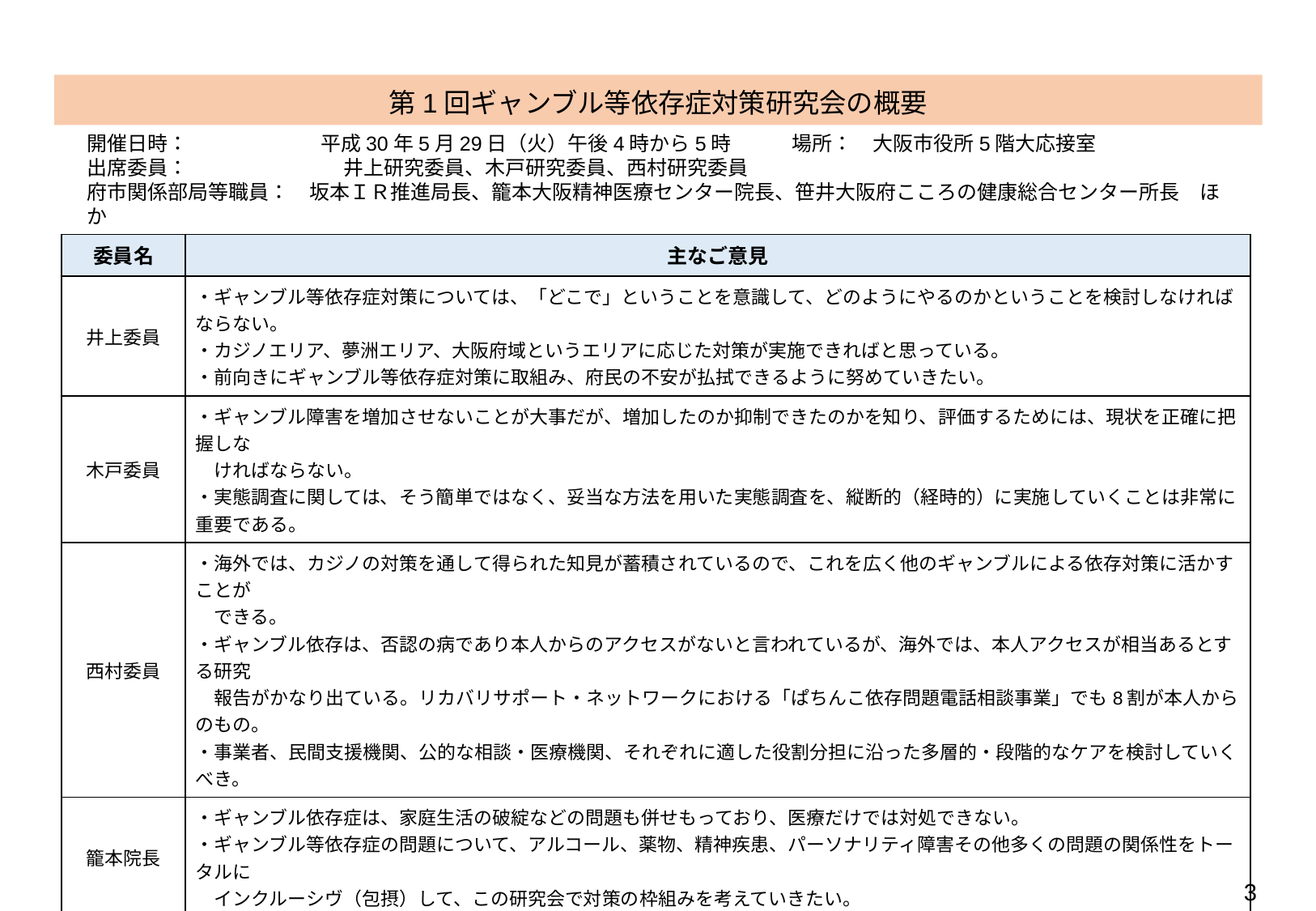

第1回ギャンブル等依存症対策研究会の概要
開催日時：　 　    　　　  平成30年5月29日（火）午後4時から5時　　　場所：　大阪市役所5階大応接室
出席委員：　　　　　　　   井上研究委員、木戸研究委員、西村研究委員
府市関係部局等職員：　坂本ＩＲ推進局長、籠本大阪精神医療センター院長、笹井大阪府こころの健康総合センター所長　ほか
| 委員名 | 主なご意見 |
| --- | --- |
| 井上委員 | ・ギャンブル等依存症対策については、「どこで」ということを意識して、どのようにやるのかということを検討しなければならない。 ・カジノエリア、夢洲エリア、大阪府域というエリアに応じた対策が実施できればと思っている。 ・前向きにギャンブル等依存症対策に取組み、府民の不安が払拭できるように努めていきたい。 |
| 木戸委員 | ・ギャンブル障害を増加させないことが大事だが、増加したのか抑制できたのかを知り、評価するためには、現状を正確に把握しな 　ければならない。 ・実態調査に関しては、そう簡単ではなく、妥当な方法を用いた実態調査を、縦断的（経時的）に実施していくことは非常に重要である。 |
| 西村委員 | ・海外では、カジノの対策を通して得られた知見が蓄積されているので、これを広く他のギャンブルによる依存対策に活かすことが 　できる。 ・ギャンブル依存は、否認の病であり本人からのアクセスがないと言われているが、海外では、本人アクセスが相当あるとする研究 　報告がかなり出ている。リカバリサポート・ネットワークにおける「ぱちんこ依存問題電話相談事業」でも8割が本人からのもの。 ・事業者、民間支援機関、公的な相談・医療機関、それぞれに適した役割分担に沿った多層的・段階的なケアを検討していくべき。 |
| 籠本院長 | ・ギャンブル依存症は、家庭生活の破綻などの問題も併せもっており、医療だけでは対処できない。 ・ギャンブル等依存症の問題について、アルコール、薬物、精神疾患、パーソナリティ障害その他多くの問題の関係性をトータルに 　インクルーシヴ（包摂）して、この研究会で対策の枠組みを考えていきたい。 |
| 笹井所長 | ・当センターの専門相談のギャンブル依存症に関する相談実績は、Ｈ27年度33件、Ｈ28年度86件、Ｈ29年度207件。この3年で急増。 　一般的な相談例を紹介すると、本人は仕事をしておられるがギャンブルのせいで多額の借金を抱えているという家族からの深刻な 　相談が多い。 ・家族の方々の一番の思いは、「周囲や社会の誤解や偏見、ギャンブルの問題は本人の責任で家族も悪いと言われることが非常に 　辛い」「どこに相談していいか分からない」などである。 ・依存症の問題は、失業、生活困窮、自殺、虐待、ＤＶ、離婚など多様な問題を併せ持ち、複雑多岐にわたっている。 　こうしたことを念頭に対策を考えていきたい。研究会からＩＲ事業者へより具体的対策を提案していく必要がある。 |
3